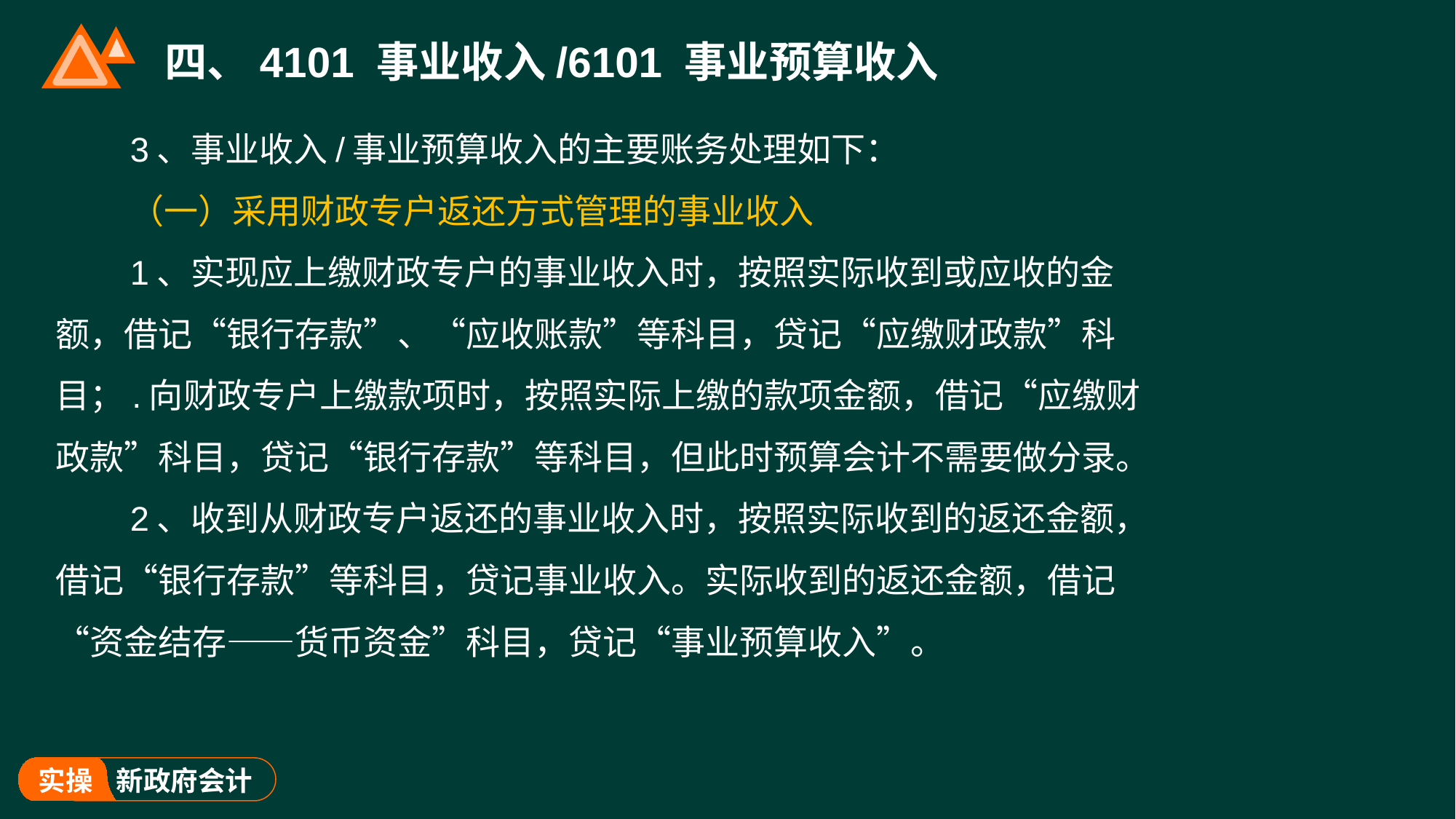

# 四、4101 事业收入/6101 事业预算收入
3、事业收入/事业预算收入的主要账务处理如下：
（一）采用财政专户返还方式管理的事业收入
1、实现应上缴财政专户的事业收入时，按照实际收到或应收的金额，借记“银行存款”、“应收账款”等科目，贷记“应缴财政款”科目；.向财政专户上缴款项时，按照实际上缴的款项金额，借记“应缴财政款”科目，贷记“银行存款”等科目，但此时预算会计不需要做分录。
2、收到从财政专户返还的事业收入时，按照实际收到的返还金额，借记“银行存款”等科目，贷记事业收入。实际收到的返还金额，借记“资金结存——货币资金”科目，贷记“事业预算收入”。